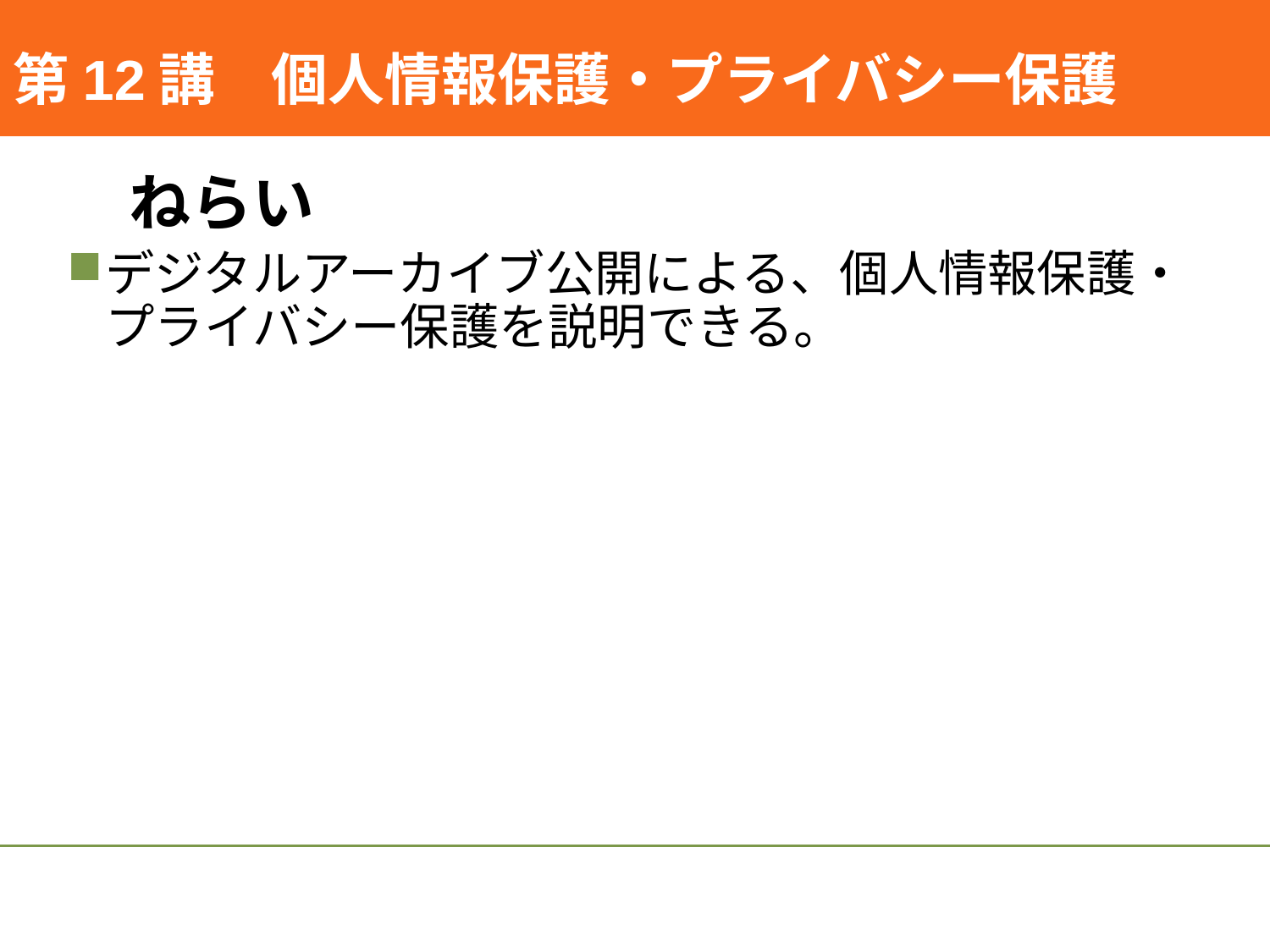

#
第12講　個人情報保護・プライバシー保護
　ねらい
デジタルアーカイブ公開による、個人情報保護・プライバシー保護を説明できる。